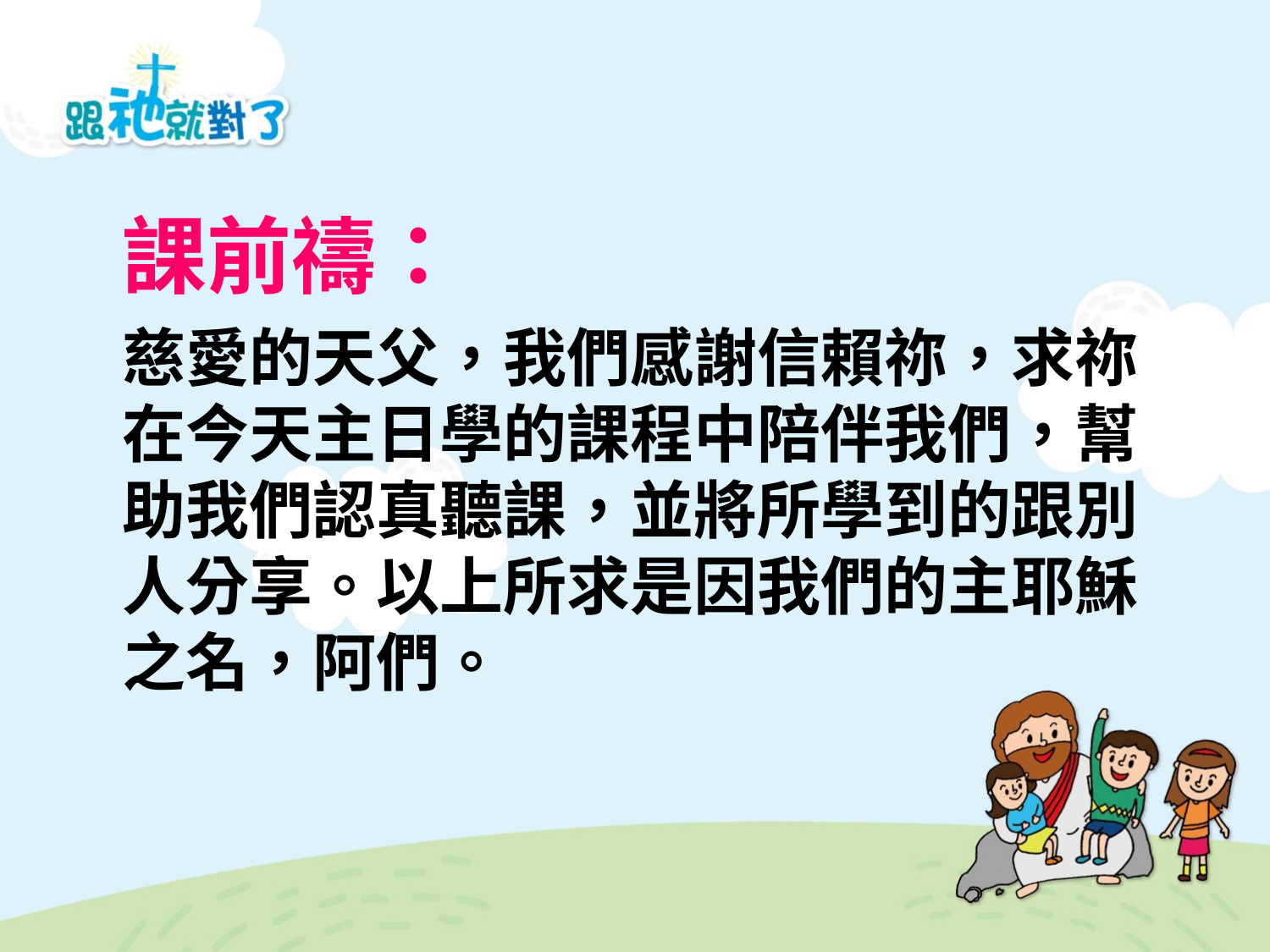

課前禱：
慈愛的天父，我們感謝信賴祢，求祢在今天主日學的課程中陪伴我們，幫助我們認真聽課，並將所學到的跟別人分享。以上所求是因我們的主耶穌之名，阿們。